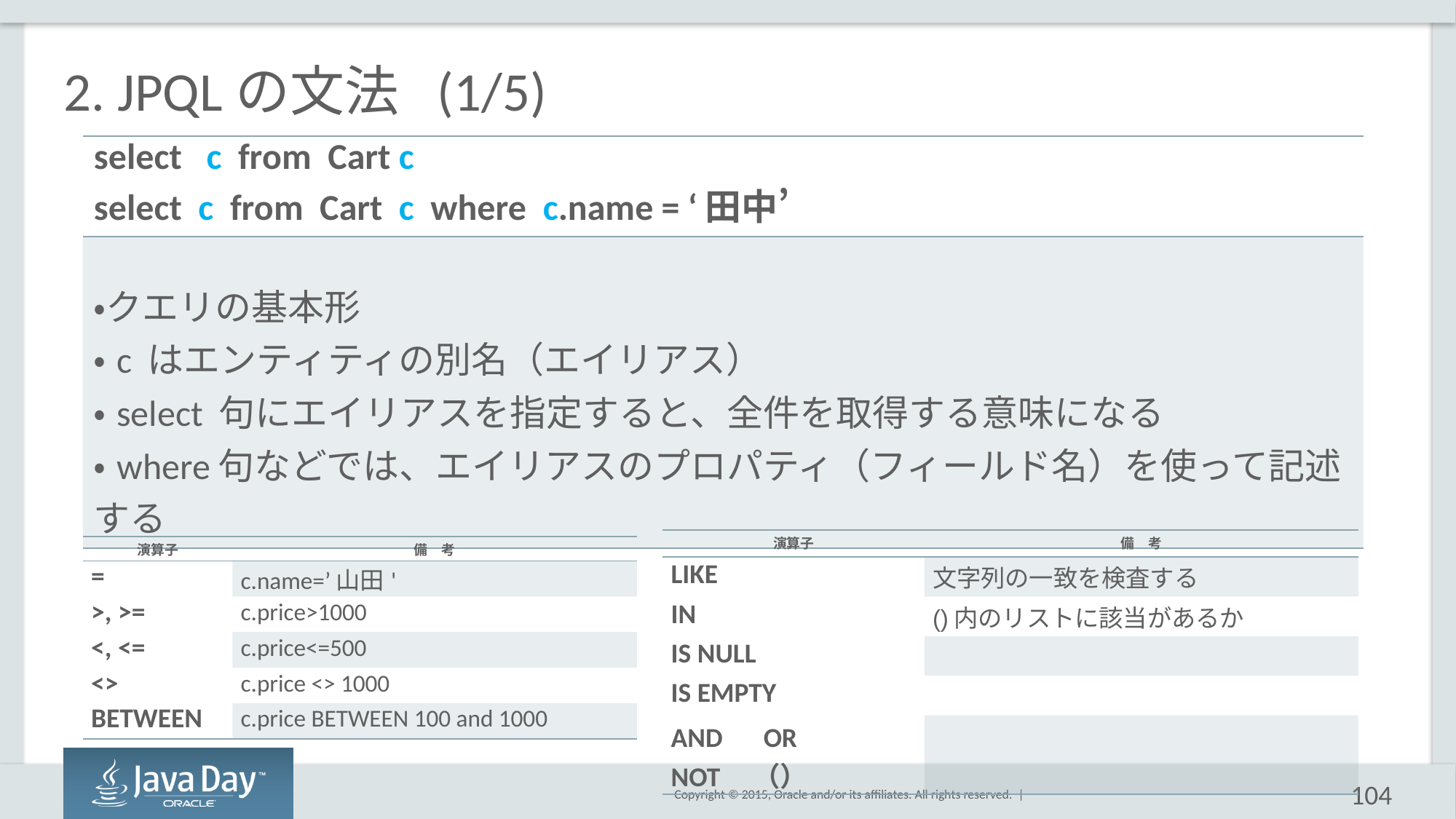

# 2. JPQLの文法  (1/5)
| select c from Cart c select c from Cart c where c.name = ‘田中’ |
| --- |
| ・クエリの基本形 ・c はエンティティの別名（エイリアス） ・select 句にエイリアスを指定すると、全件を取得する意味になる ・where句などでは、エイリアスのプロパティ（フィールド名）を使って記述する |

| 演算子 | 備　考 |
| --- | --- |
| LIKE | 文字列の一致を検査する |
| IN | ()内のリストに該当があるか |
| IS NULL |  |
| IS EMPTY |  |
| AND　OR　NOT　（） |  |
| 演算子 | 備　考 |
| --- | --- |
| = | c.name=’山田' |
| >, >= | c.price>1000 |
| <, <= | c.price<=500 |
| <> | c.price <> 1000 |
| BETWEEN | c.price BETWEEN 100 and 1000 |
104